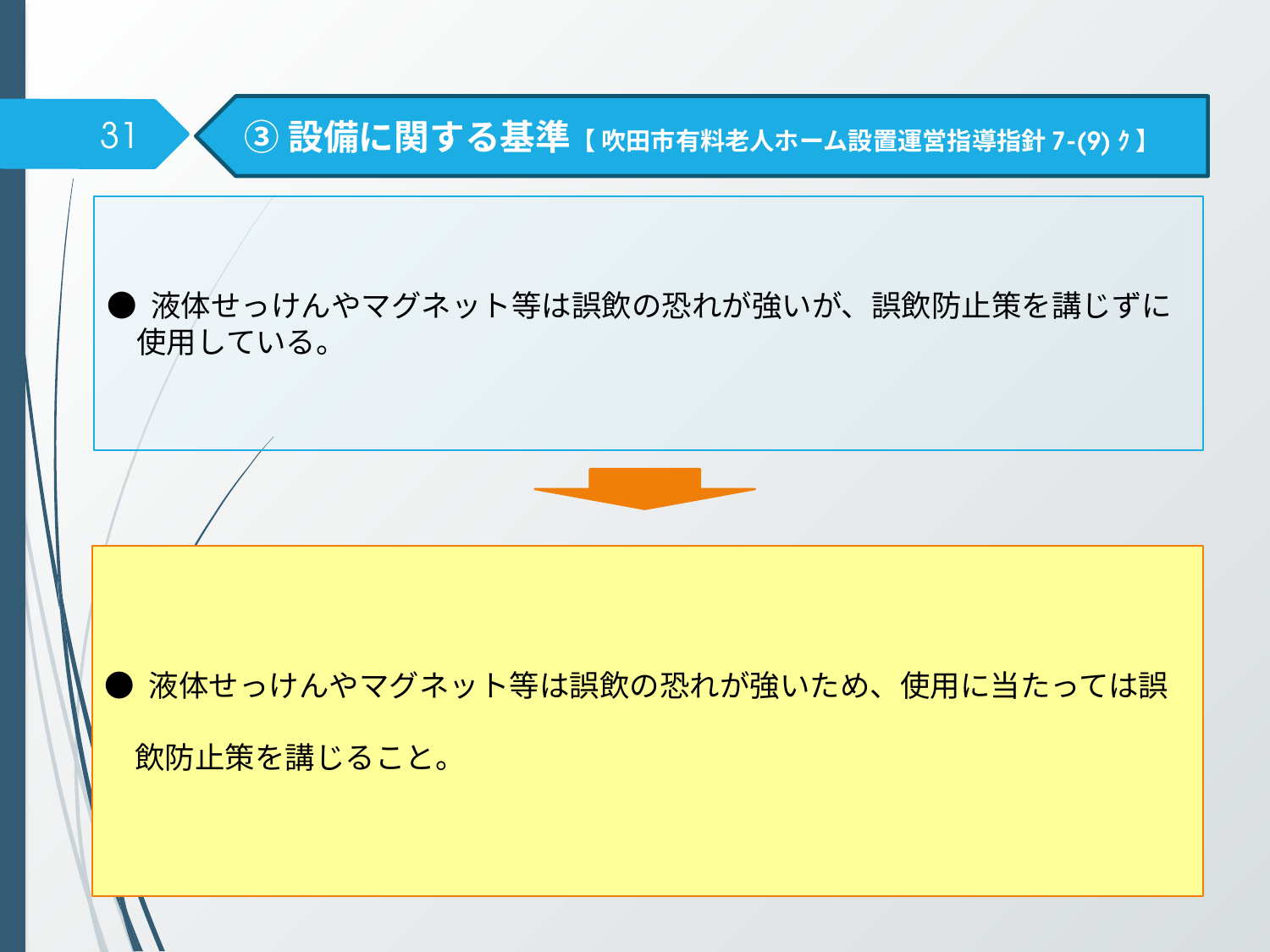

③設備に関する基準【 吹田市有料老人ホーム設置運営指導指針7-(9)ｸ 】
31
● 液体せっけんやマグネット等は誤飲の恐れが強いが、誤飲防止策を講じずに
　使用している。

● 液体せっけんやマグネット等は誤飲の恐れが強いため、使用に当たっては誤
　飲防止策を講じること。